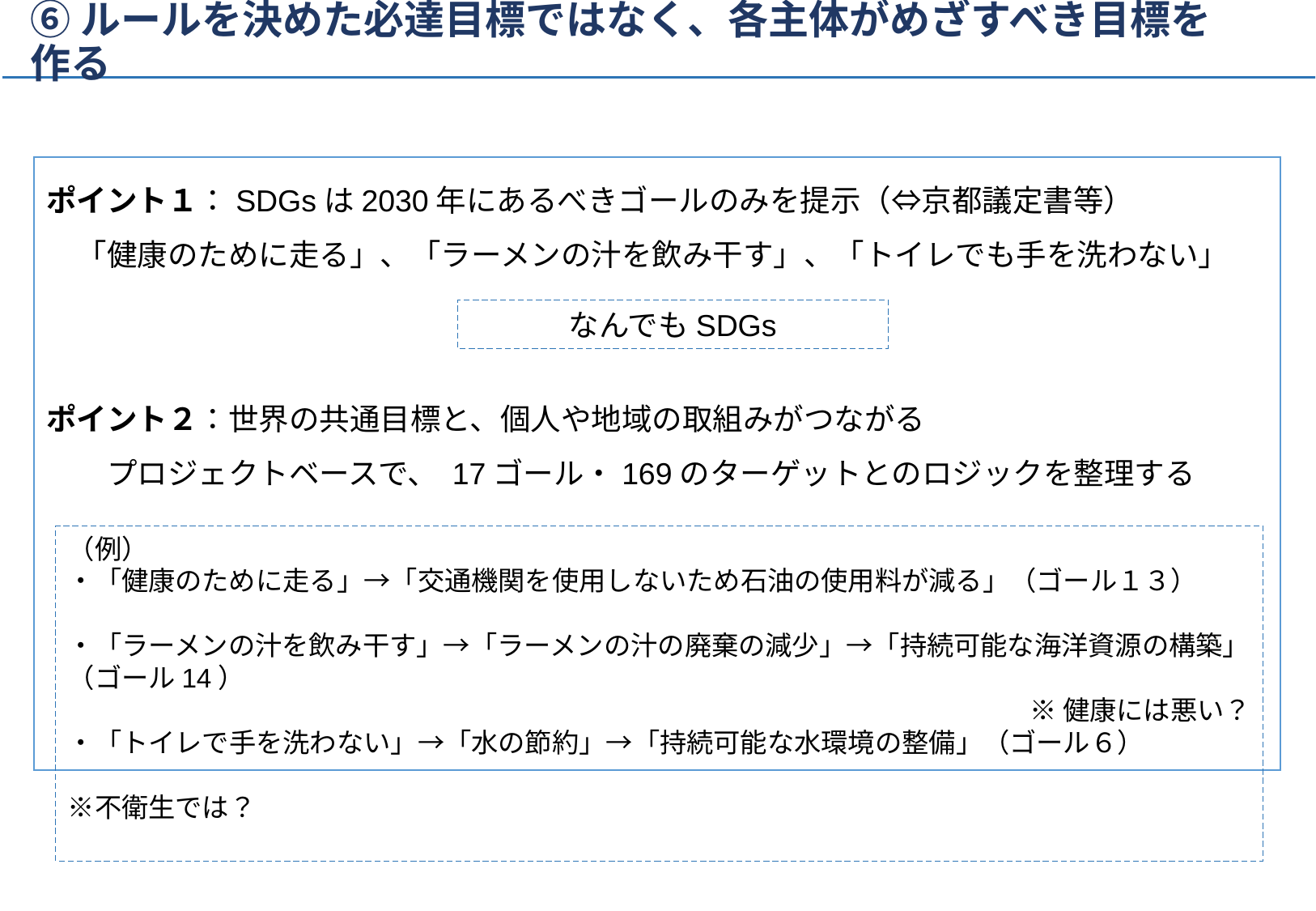

# ⑥ルールを決めた必達目標ではなく、各主体がめざすべき目標を作る
ポイント１：SDGsは2030年にあるべきゴールのみを提示（⇔京都議定書等）
　「健康のために走る」、「ラーメンの汁を飲み干す」、「トイレでも手を洗わない」

ポイント２：世界の共通目標と、個人や地域の取組みがつながる
　　プロジェクトベースで、 17ゴール・169のターゲットとのロジックを整理する

なんでもSDGs
（例）
・「健康のために走る」→「交通機関を使用しないため石油の使用料が減る」（ゴール１３）

・「ラーメンの汁を飲み干す」→「ラーメンの汁の廃棄の減少」→「持続可能な海洋資源の構築」（ゴール14）
※健康には悪い？
・「トイレで手を洗わない」→「水の節約」→「持続可能な水環境の整備」（ゴール６）
　　　　　　　　　　　　　　　　　　　　　　　　　　　　　　　　　　　　　　　　　　　※不衛生では？